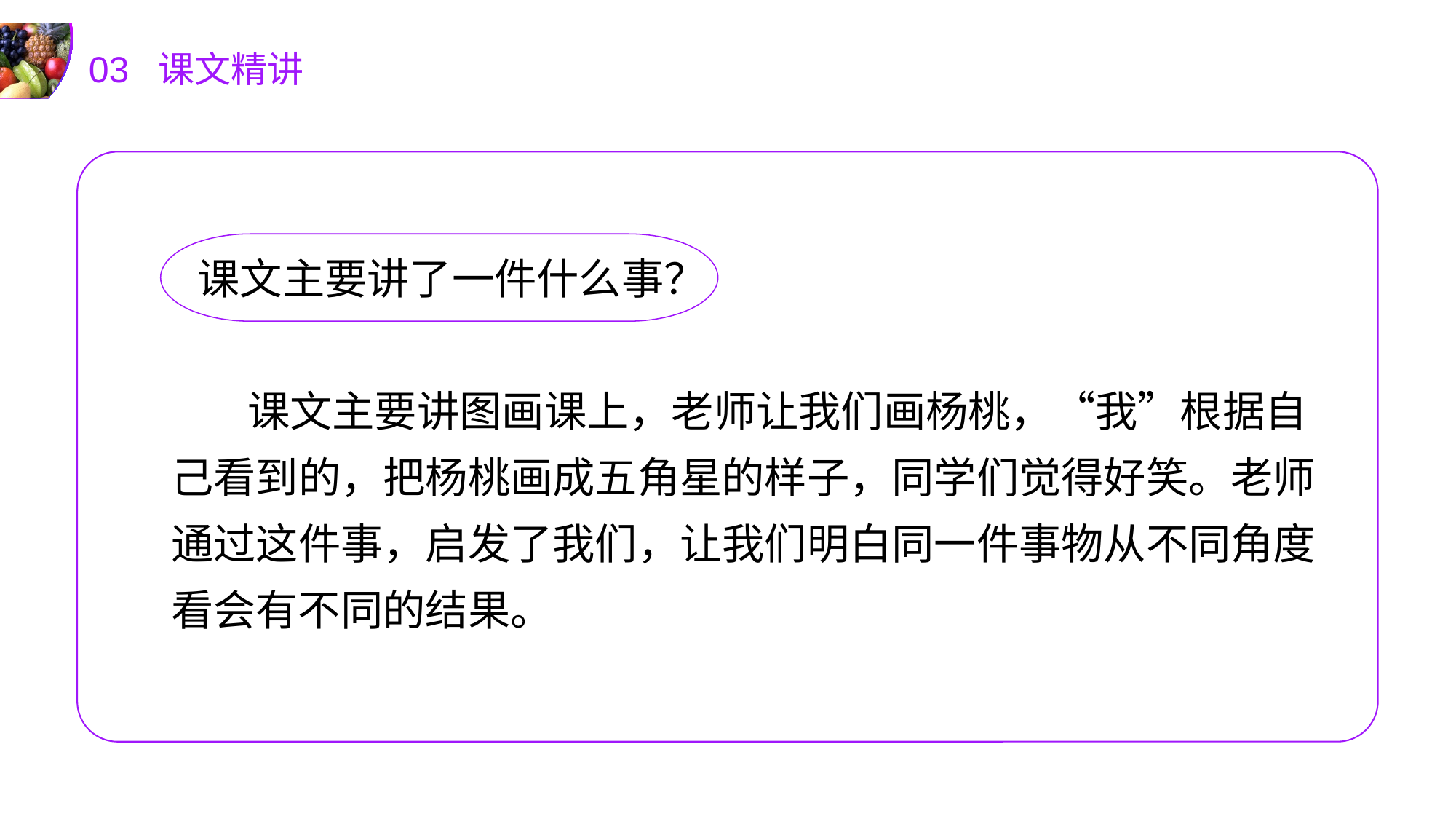

03  课文精讲
课文主要讲了一件什么事？
       课文主要讲图画课上，老师让我们画杨桃，“我”根据自己看到的，把杨桃画成五角星的样子，同学们觉得好笑。老师通过这件事，启发了我们，让我们明白同一件事物从不同角度看会有不同的结果。